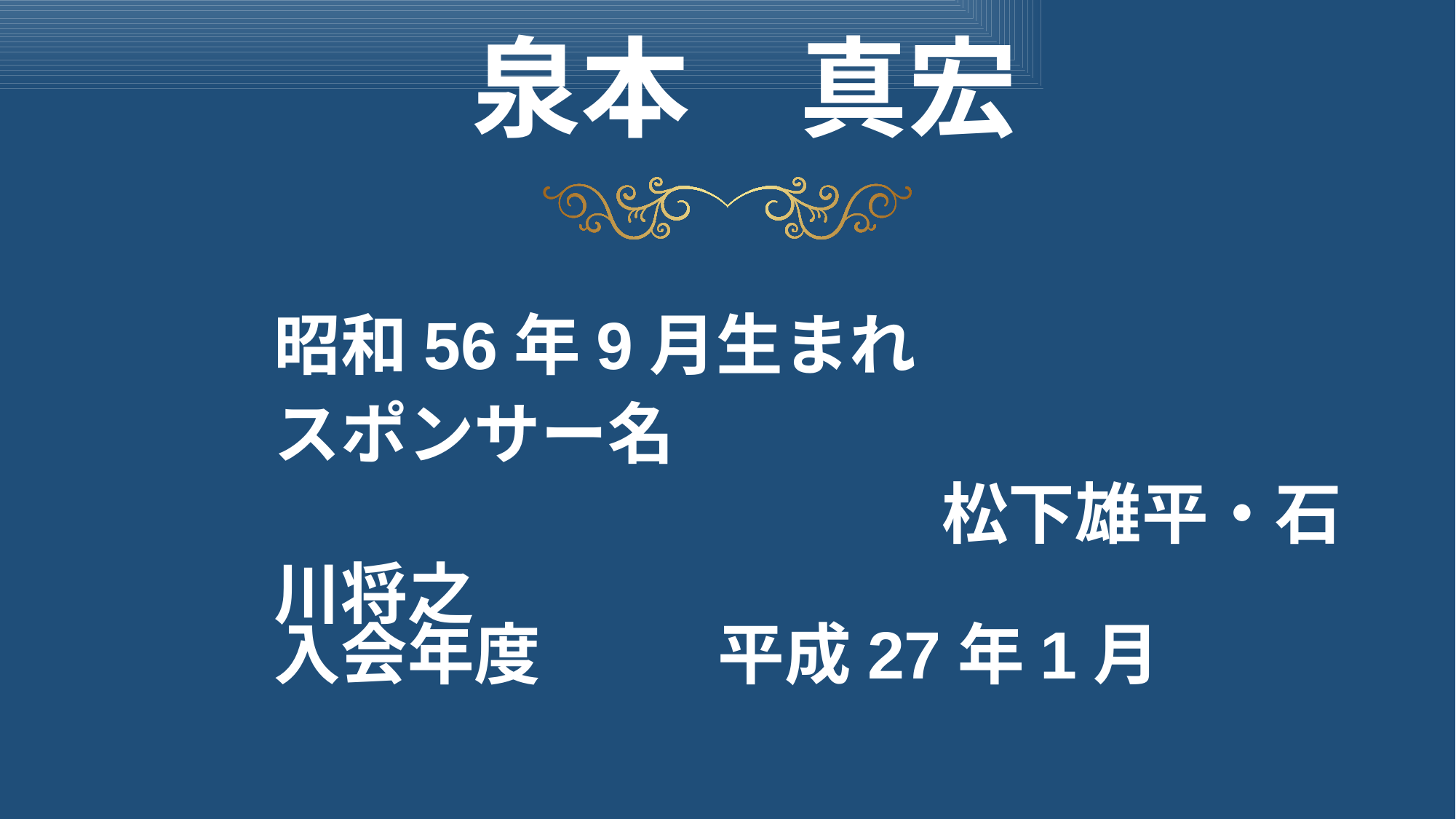

泉本　真宏
昭和56年9月生まれ
スポンサー名
　　　　　　　　　　松下雄平・石川将之
入会年度
平成27年1月